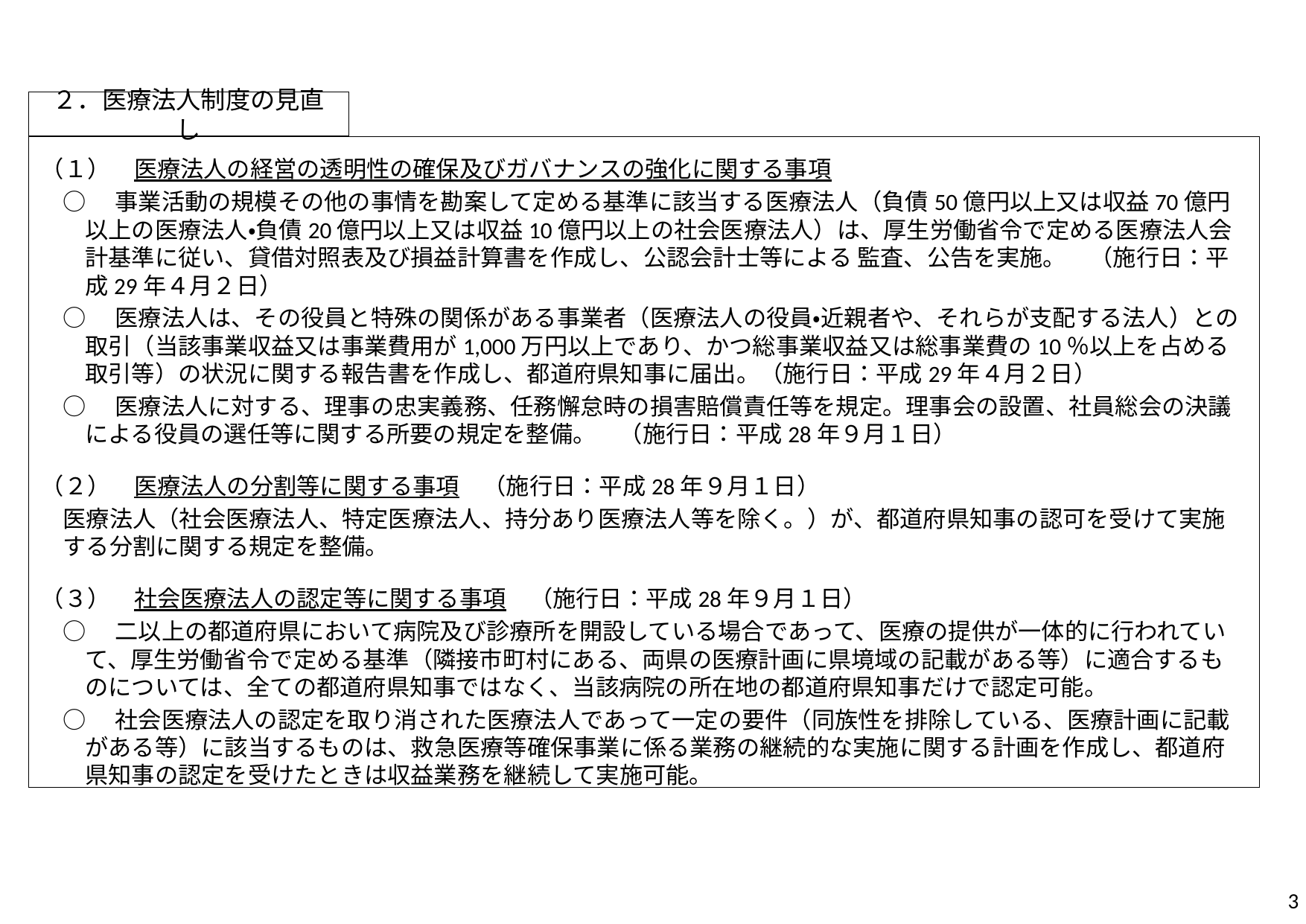

# ２．医療法人制度の見直し

（１）　医療法人の経営の透明性の確保及びガバナンスの強化に関する事項
○　事業活動の規模その他の事情を勘案して定める基準に該当する医療法人（負債50億円以上又は収益70億円以上の医療法人・負債20億円以上又は収益10億円以上の社会医療法人）は、厚生労働省令で定める医療法人会計基準に従い、貸借対照表及び損益計算書を作成し、公認会計士等による 監査、公告を実施。　（施行日：平成29年４月２日）
○　医療法人は、その役員と特殊の関係がある事業者（医療法人の役員・近親者や、それらが支配する法人）との取引（当該事業収益又は事業費用が1,000万円以上であり、かつ総事業収益又は総事業費の10％以上を占める取引等）の状況に関する報告書を作成し、都道府県知事に届出。（施行日：平成29年４月２日）
○　医療法人に対する、理事の忠実義務、任務懈怠時の損害賠償責任等を規定。理事会の設置、社員総会の決議による役員の選任等に関する所要の規定を整備。　（施行日：平成28年９月１日）

（２）　医療法人の分割等に関する事項　（施行日：平成28年９月１日）
医療法人（社会医療法人、特定医療法人、持分あり医療法人等を除く。）が、都道府県知事の認可を受けて実施する分割に関する規定を整備。

（３）　社会医療法人の認定等に関する事項　（施行日：平成28年９月１日）
○　二以上の都道府県において病院及び診療所を開設している場合であって、医療の提供が一体的に行われていて、厚生労働省令で定める基準（隣接市町村にある、両県の医療計画に県境域の記載がある等）に適合するものについては、全ての都道府県知事ではなく、当該病院の所在地の都道府県知事だけで認定可能。
○　社会医療法人の認定を取り消された医療法人であって一定の要件（同族性を排除している、医療計画に記載がある等）に該当するものは、救急医療等確保事業に係る業務の継続的な実施に関する計画を作成し、都道府県知事の認定を受けたときは収益業務を継続して実施可能。
3